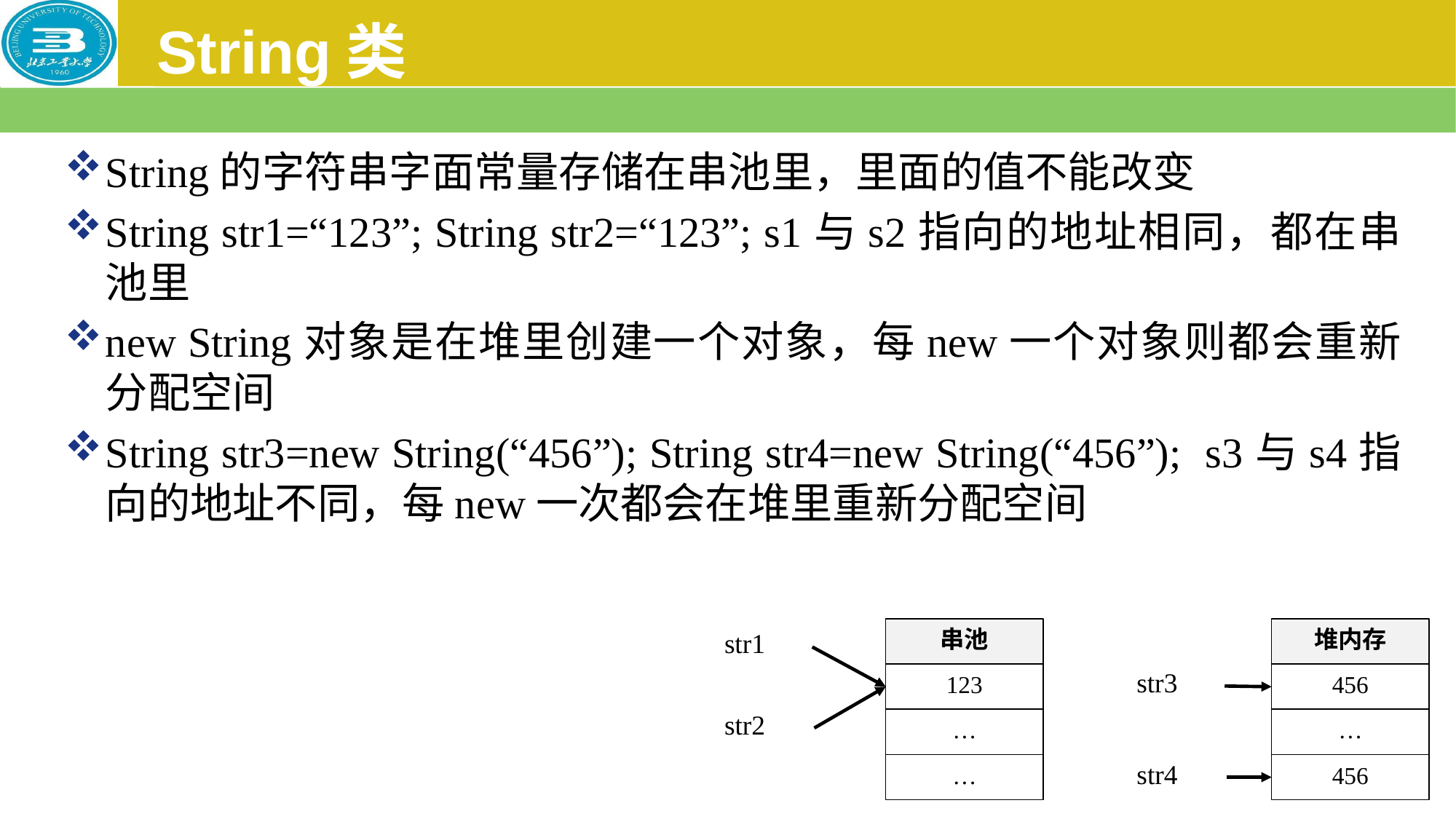

# String类
String的字符串字面常量存储在串池里，里面的值不能改变
String str1=“123”; String str2=“123”; s1与s2指向的地址相同，都在串池里
new String对象是在堆里创建一个对象，每new一个对象则都会重新分配空间
String str3=new String(“456”); String str4=new String(“456”);  s3与s4指向的地址不同，每new一次都会在堆里重新分配空间
堆内存
456
…
456
str3
str4
串池
123
…
…
str1
str2